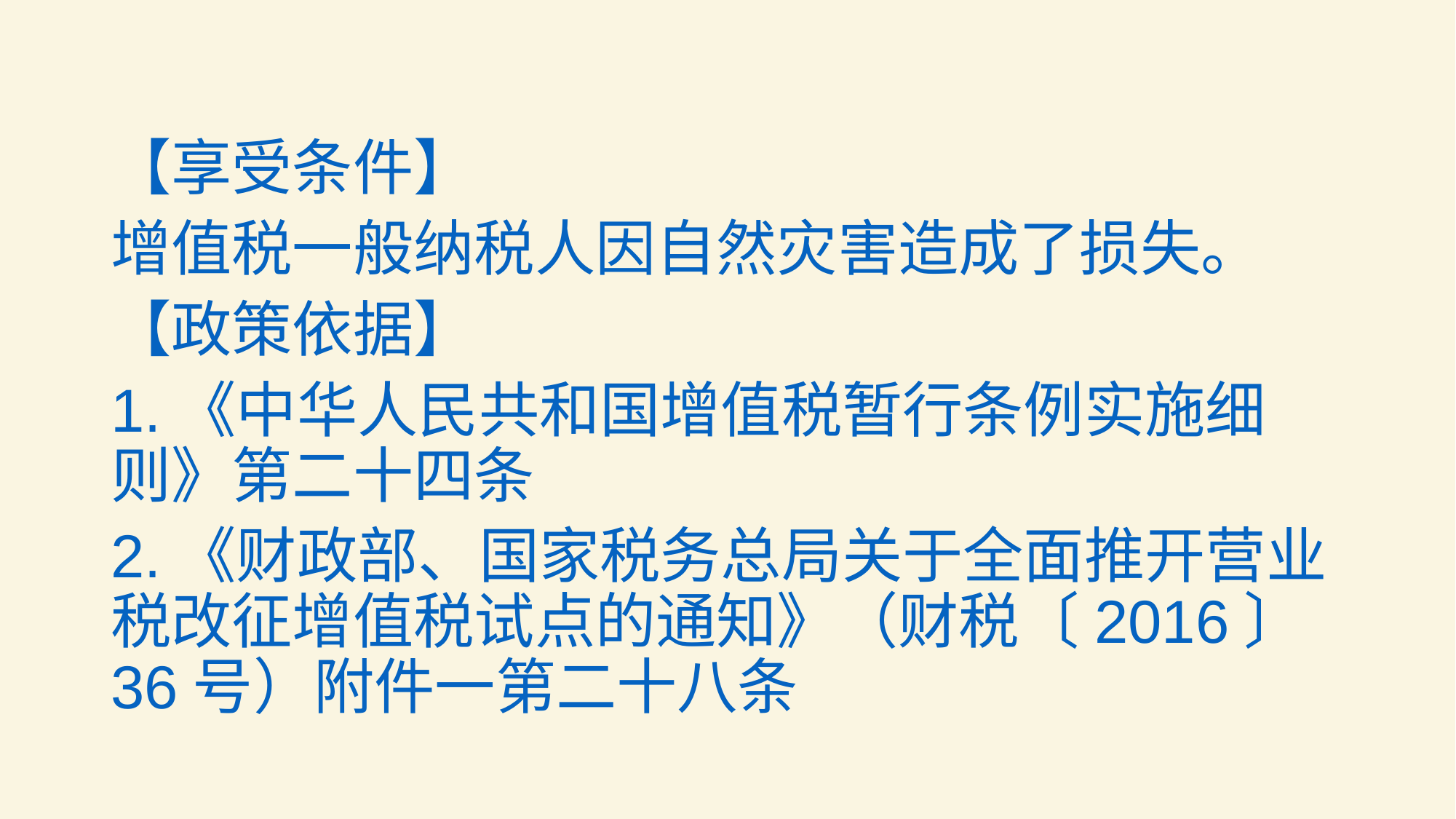

【享受条件】
增值税一般纳税人因自然灾害造成了损失。
【政策依据】
1.《中华人民共和国增值税暂行条例实施细则》第二十四条
2.《财政部、国家税务总局关于全面推开营业税改征增值税试点的通知》（财税〔2016〕36号）附件一第二十八条